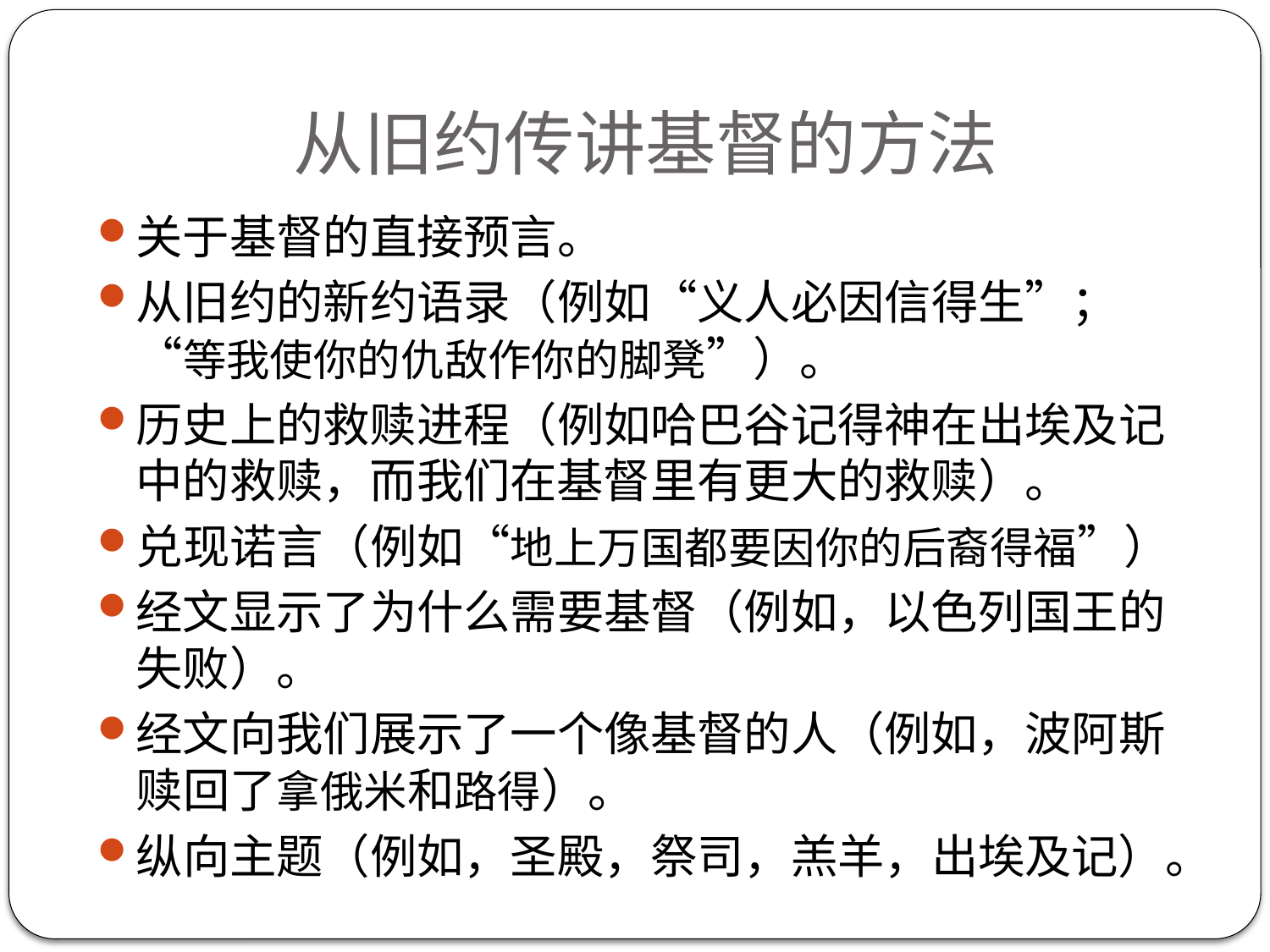

# 从旧约传讲基督的方法
关于基督的直接预言。
从旧约的新约语录（例如“义人必因信得生”；“等我使你的仇敌作你的脚凳”）。
历史上的救赎进程（例如哈巴谷记得神在出埃及记中的救赎，而我们在基督里有更大的救赎）。
兑现诺言（例如“地上万国都要因你的后裔得福”）
经文显示了为什么需要基督（例如，以色列国王的失败）。
经文向我们展示了一个像基督的人（例如，波阿斯赎回了拿俄米和路得）。
纵向主题（例如，圣殿，祭司，羔羊，出埃及记）。